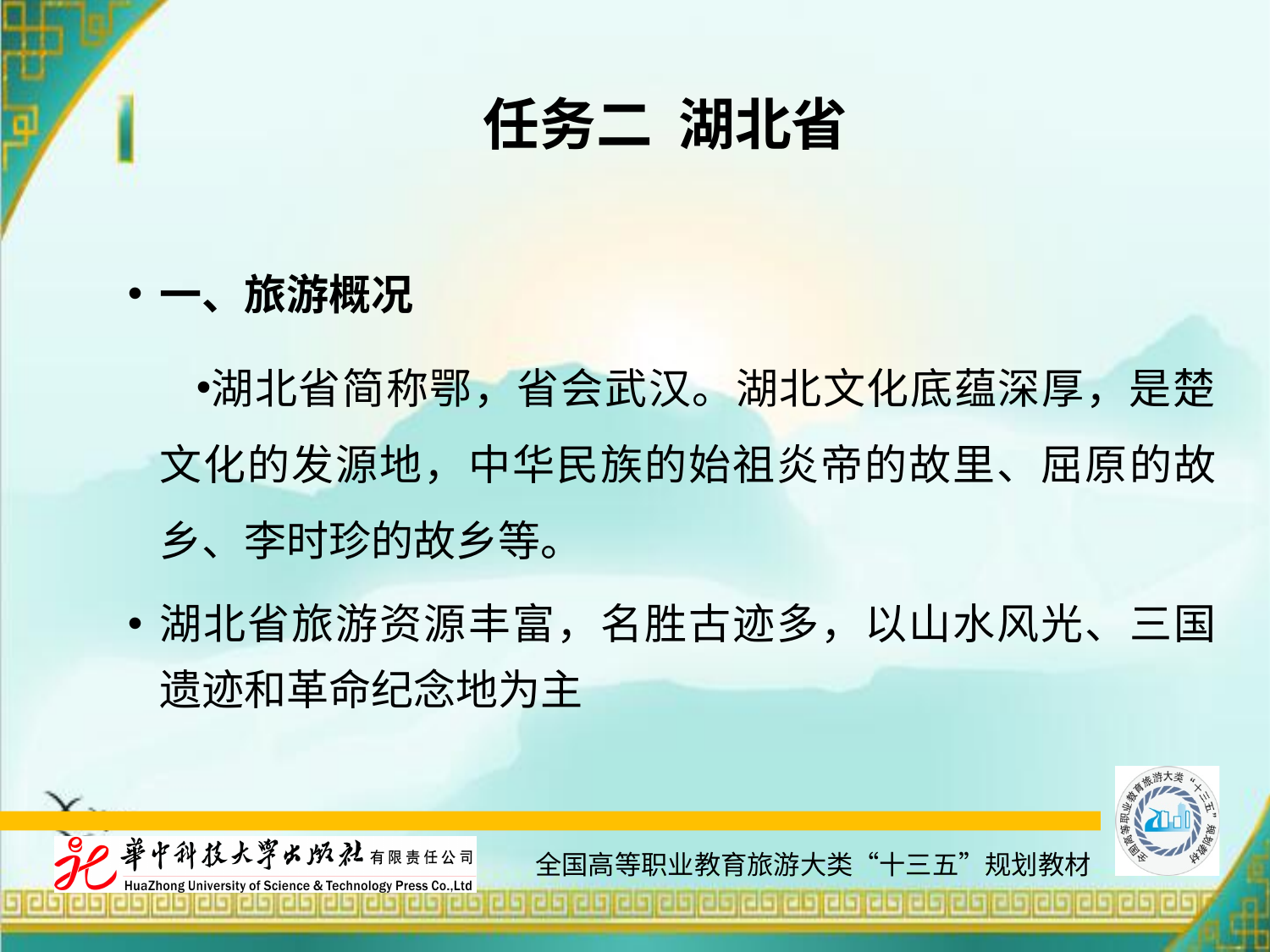

# 任务二  湖北省
一、旅游概况
湖北省简称鄂，省会武汉。湖北文化底蕴深厚，是楚文化的发源地，中华民族的始祖炎帝的故里、屈原的故乡、李时珍的故乡等。
湖北省旅游资源丰富，名胜古迹多，以山水风光、三国遗迹和革命纪念地为主